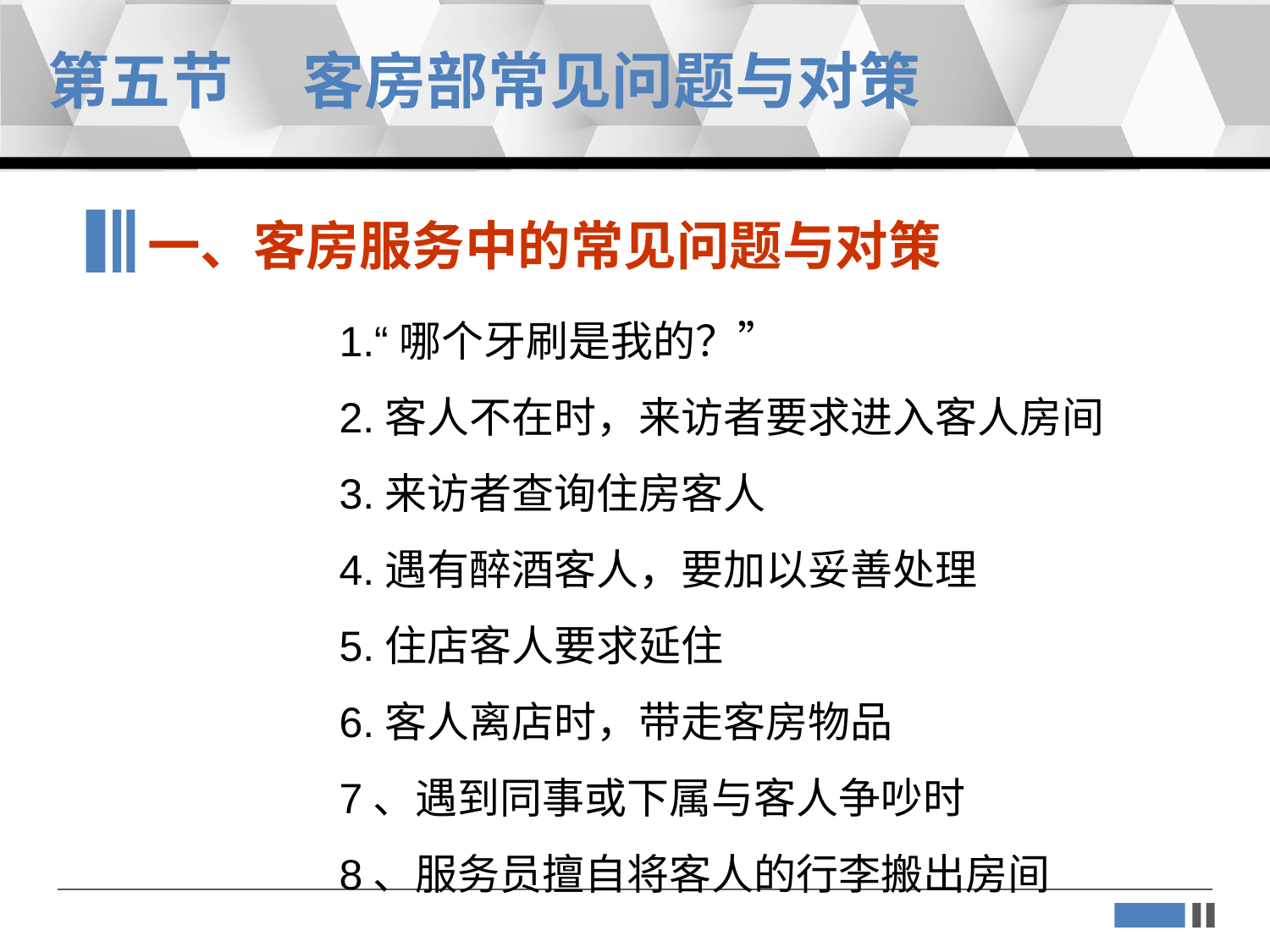

第五节     客房部常见问题与对策
一、客房服务中的常见问题与对策

1.“哪个牙刷是我的？”
2.客人不在时，来访者要求进入客人房间
3.来访者查询住房客人
4.遇有醉酒客人，要加以妥善处理
5.住店客人要求延住
6.客人离店时，带走客房物品
7、遇到同事或下属与客人争吵时
8、服务员擅自将客人的行李搬出房间